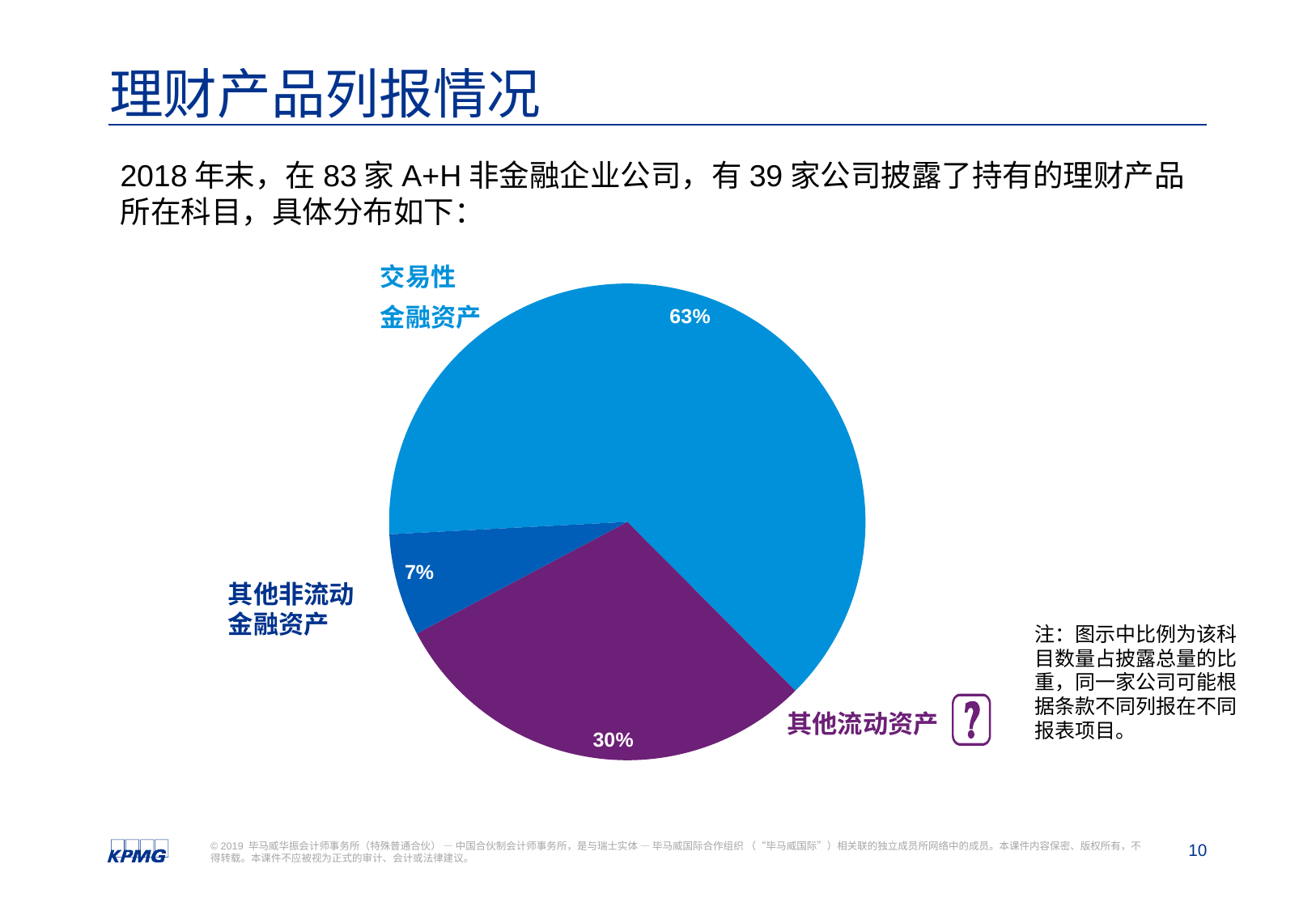

# 理财产品列报情况
2018年末，在83家A+H非金融企业公司，有39家公司披露了持有的理财产品所在科目，具体分布如下：

### Chart

| Category | Sales |
|---|---|
交易性
金融资产
其他非流动金融资产

注：图示中比例为该科目数量占披露总量的比重，同一家公司可能根据条款不同列报在不同报表项目。